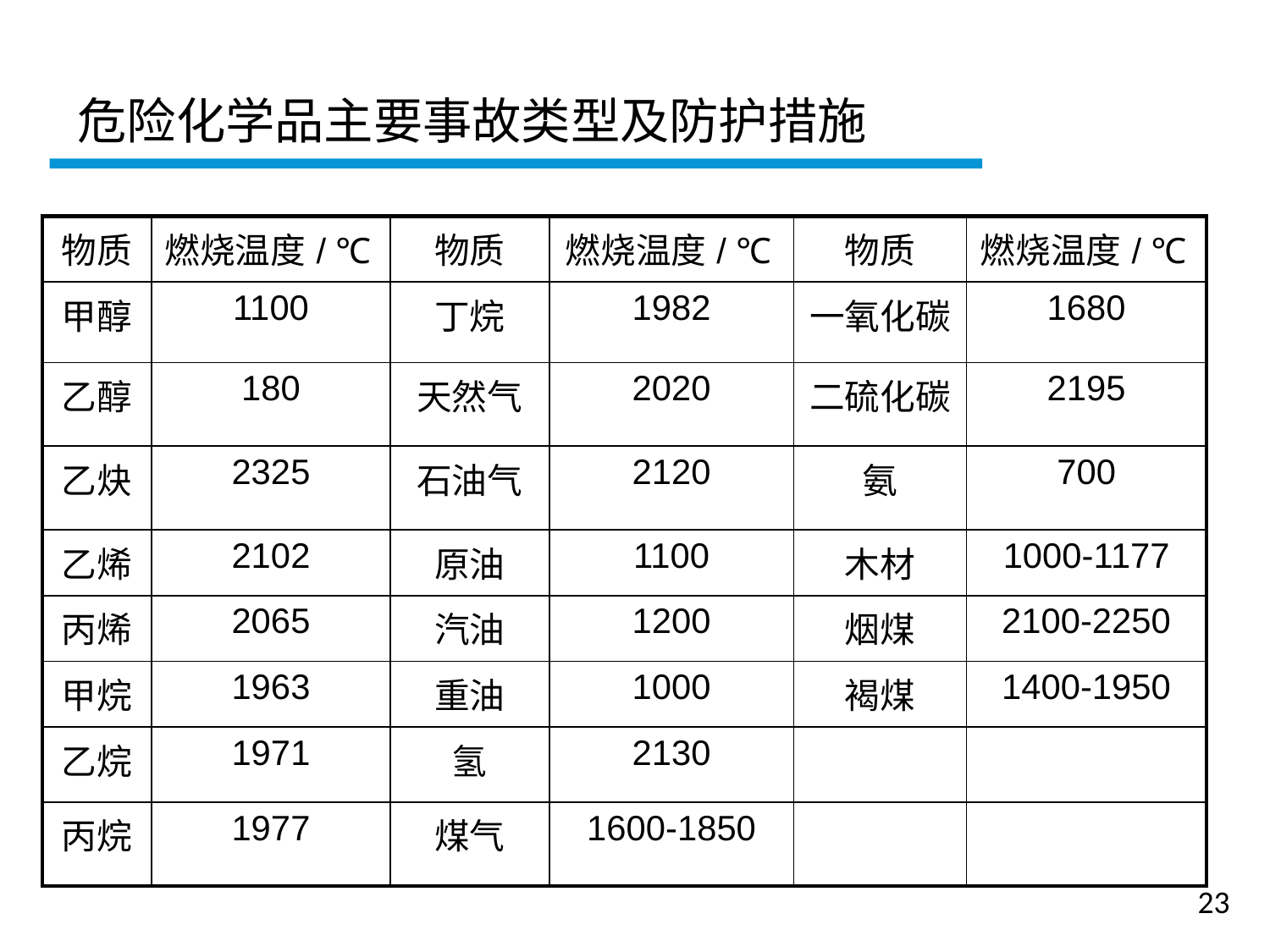

危险化学品主要事故类型及防护措施
| 物质 | 燃烧温度/ ℃ | 物质 | 燃烧温度/ ℃ | 物质 | 燃烧温度/ ℃ |
| --- | --- | --- | --- | --- | --- |
| 甲醇 | 1100 | 丁烷 | 1982 | 一氧化碳 | 1680 |
| 乙醇 | 180 | 天然气 | 2020 | 二硫化碳 | 2195 |
| 乙炔 | 2325 | 石油气 | 2120 | 氨 | 700 |
| 乙烯 | 2102 | 原油 | 1100 | 木材 | 1000-1177 |
| 丙烯 | 2065 | 汽油 | 1200 | 烟煤 | 2100-2250 |
| 甲烷 | 1963 | 重油 | 1000 | 褐煤 | 1400-1950 |
| 乙烷 | 1971 | 氢 | 2130 |  |  |
| 丙烷 | 1977 | 煤气 | 1600-1850 |  |  |
一